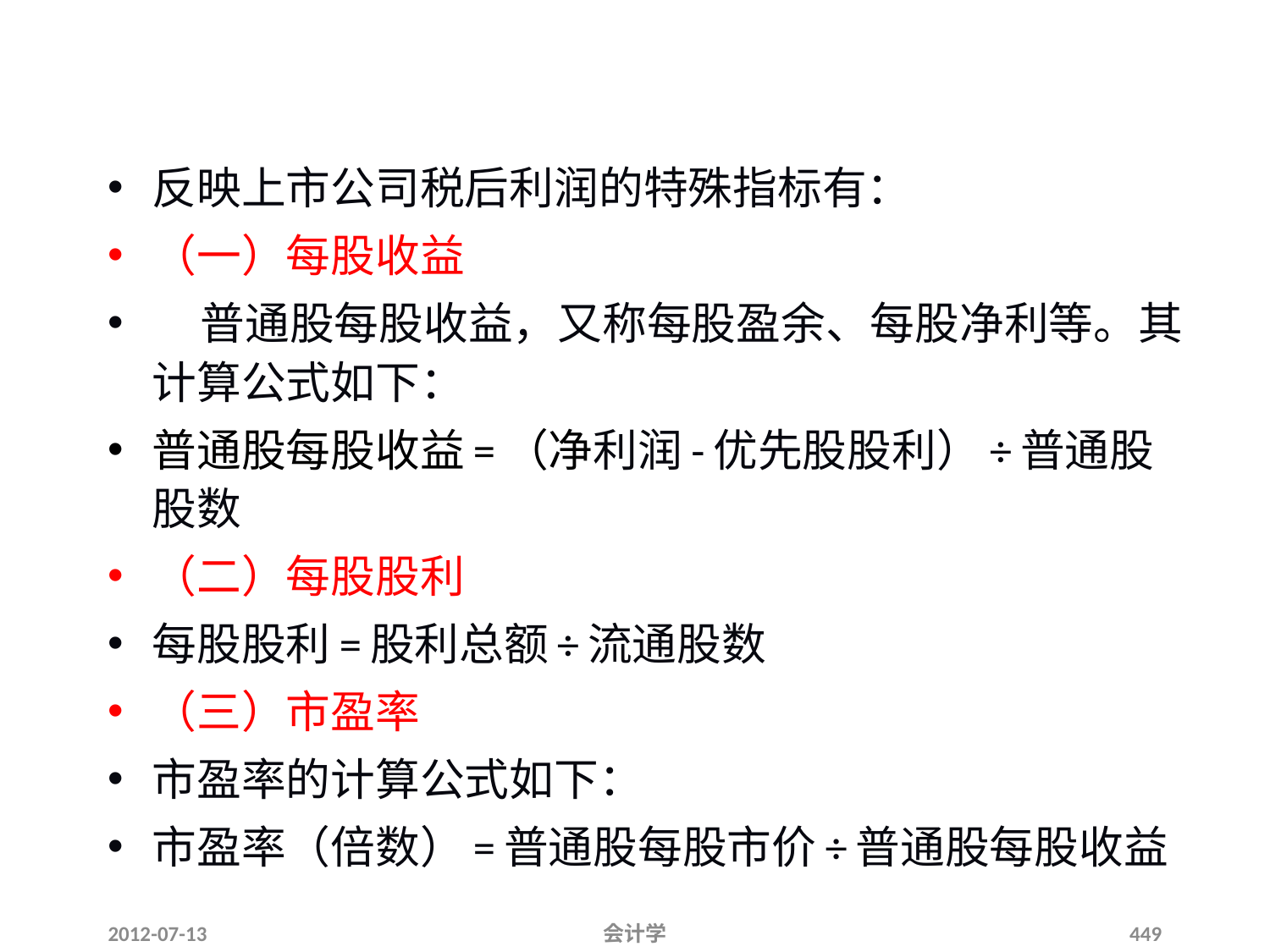

四、上市公司税后利润分析
反映上市公司税后利润的特殊指标有：
（一）每股收益
    普通股每股收益，又称每股盈余、每股净利等。其计算公式如下：
普通股每股收益=（净利润-优先股股利）÷普通股股数
（二）每股股利
每股股利=股利总额÷流通股数
（三）市盈率
市盈率的计算公式如下：
市盈率（倍数）=普通股每股市价÷普通股每股收益
2012-07-13
会计学
449